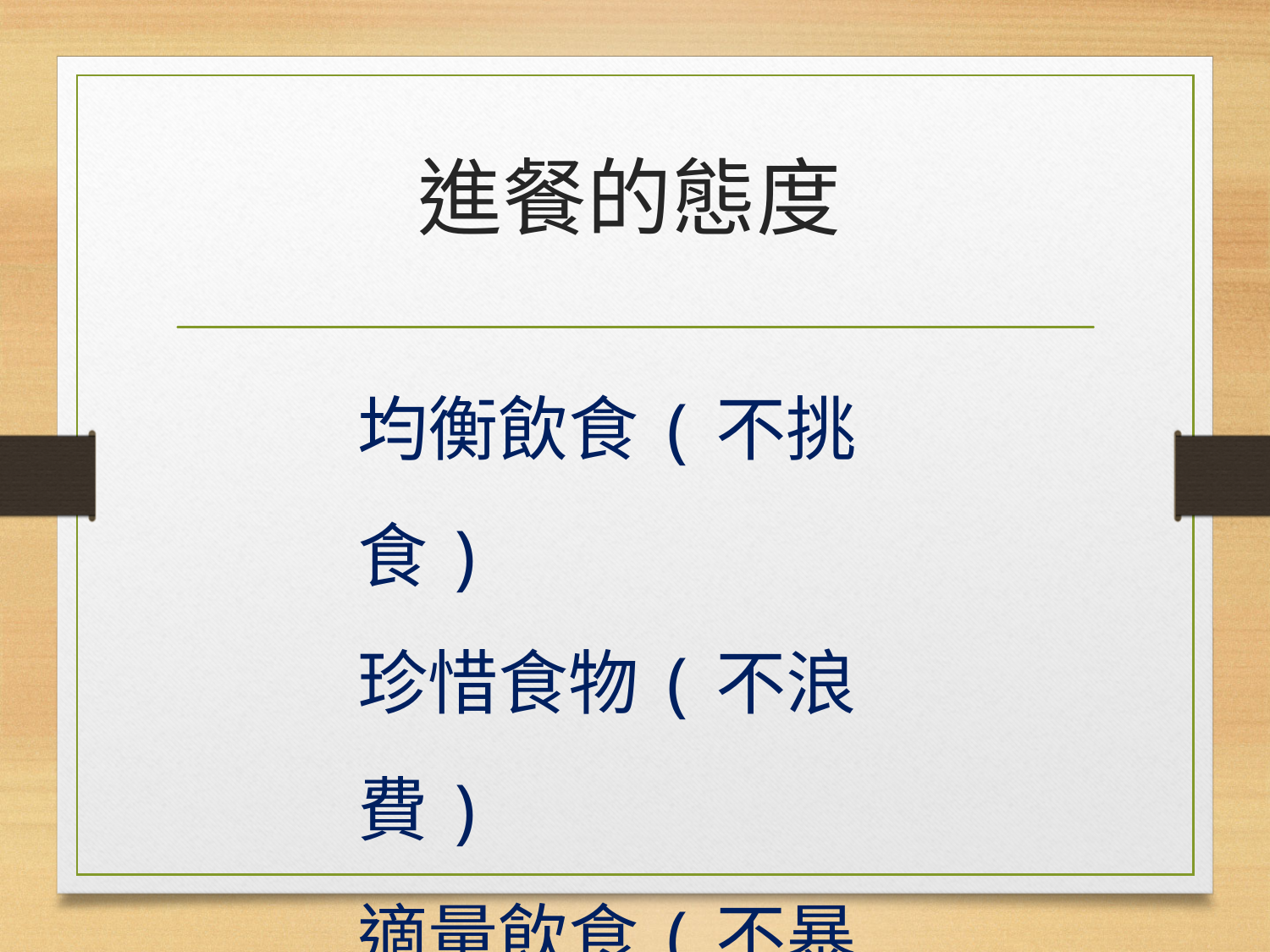

# 進餐的態度
均衡飲食(不挑食)
珍惜食物(不浪費)
適量飲食(不暴食)
慢活蔬食(不速食)